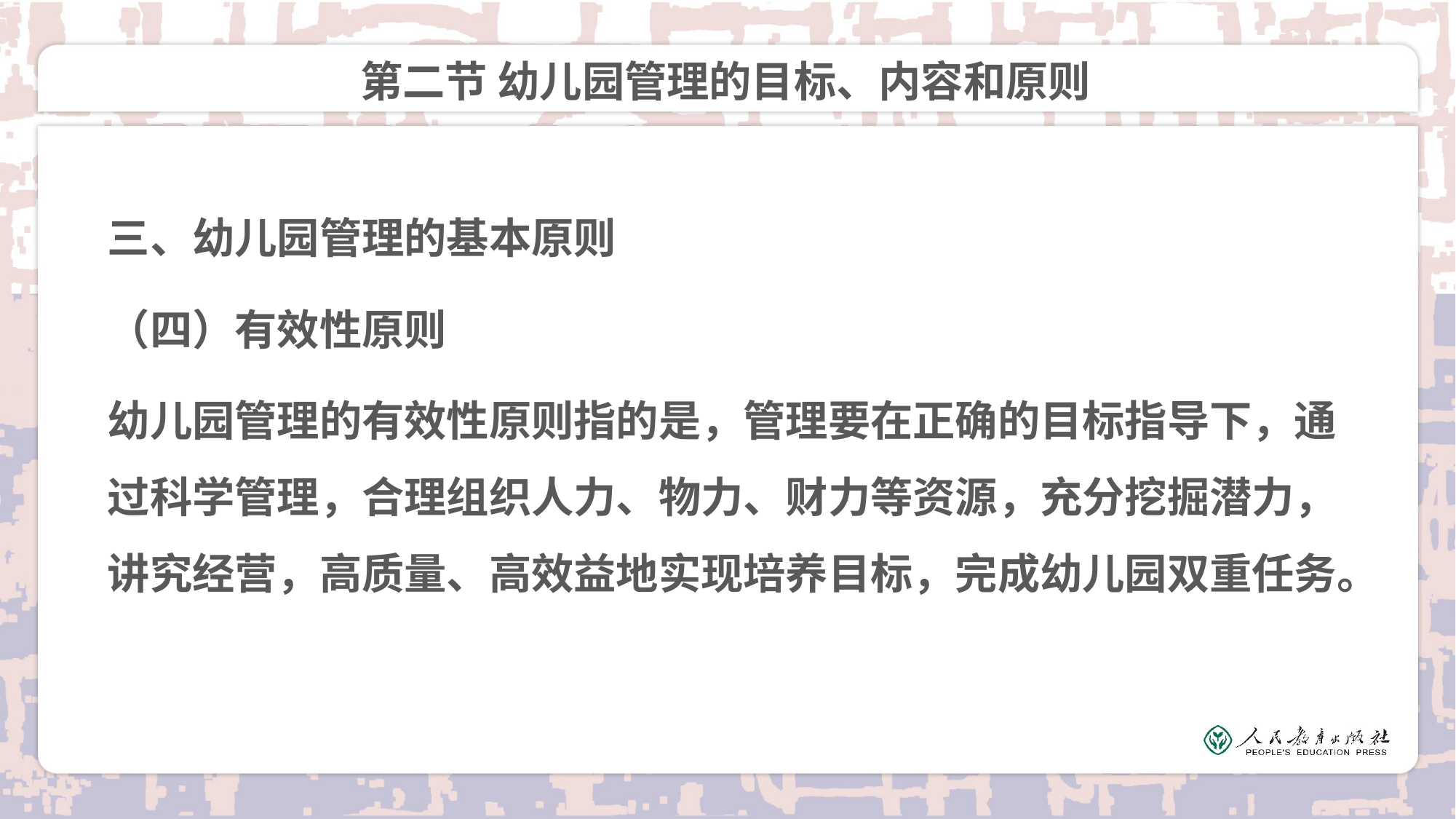

# 第二节 幼儿园管理的目标、内容和原则
三、幼儿园管理的基本原则
（四）有效性原则
幼儿园管理的有效性原则指的是，管理要在正确的目标指导下，通过科学管理，合理组织人力、物力、财力等资源，充分挖掘潜力，讲究经营，高质量、高效益地实现培养目标，完成幼儿园双重任务。